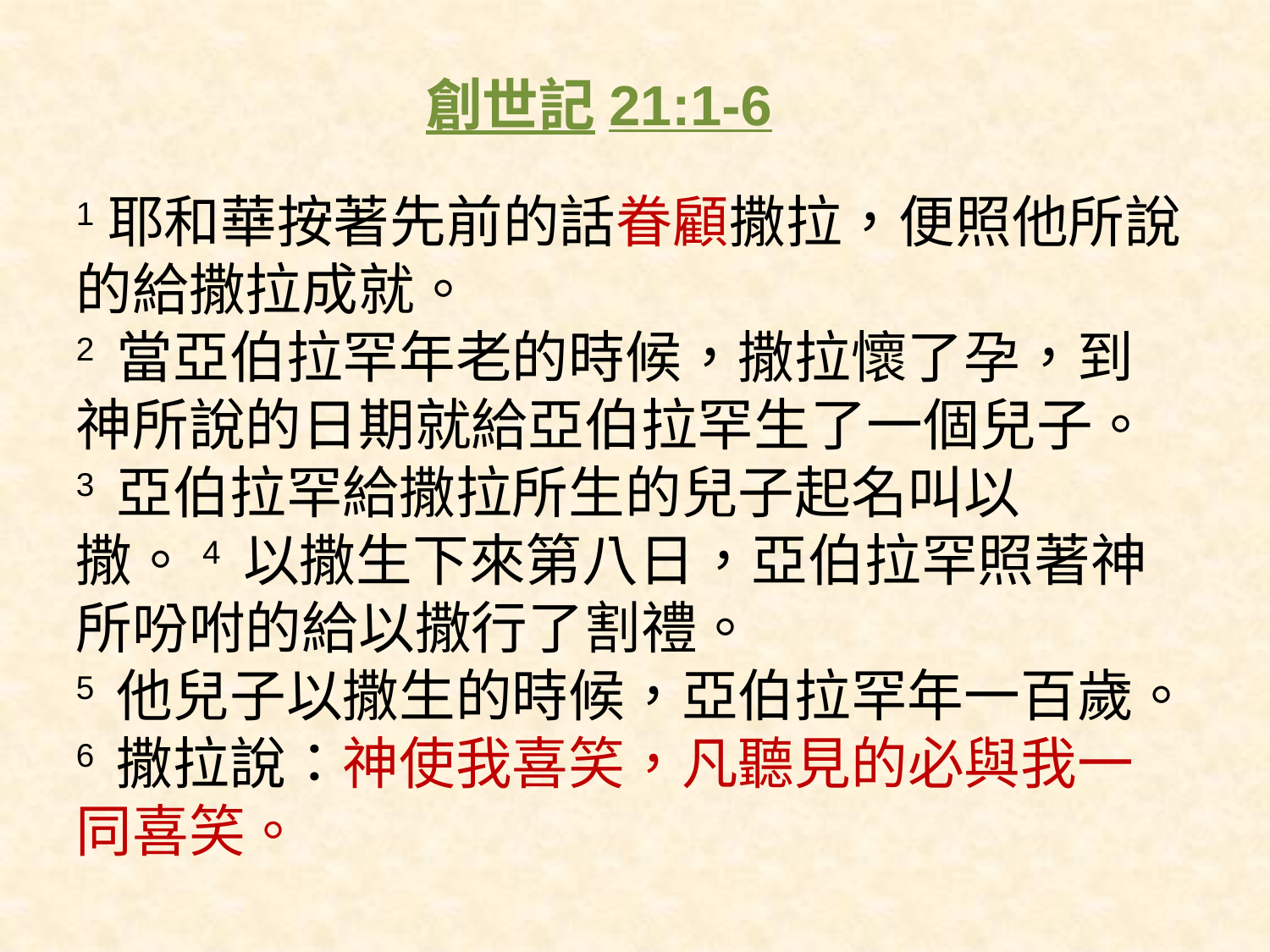

創世記21:1-6
1耶和華按著先前的話眷顧撒拉，便照他所說的給撒拉成就。
2 當亞伯拉罕年老的時候，撒拉懷了孕，到神所說的日期就給亞伯拉罕生了一個兒子。
3 亞伯拉罕給撒拉所生的兒子起名叫以撒。4 以撒生下來第八日，亞伯拉罕照著神所吩咐的給以撒行了割禮。
5 他兒子以撒生的時候，亞伯拉罕年一百歲。6 撒拉說：神使我喜笑，凡聽見的必與我一同喜笑。